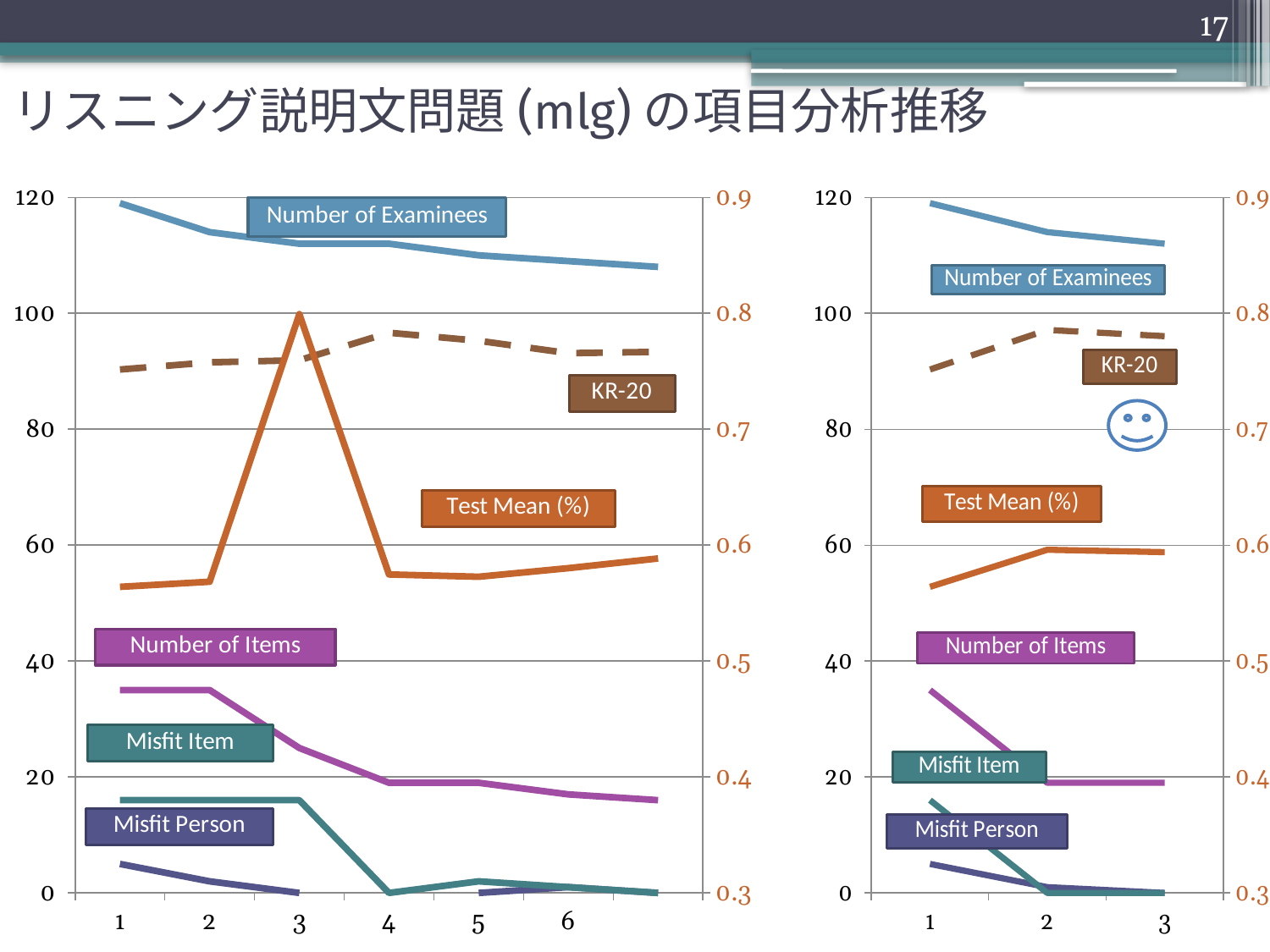

17
# リスニング説明文問題(mlg)の項目分析推移

### Chart

| Category | Person misfit | Item misfit | Item | Person | KR20 | Test Mean (%) |
|---|---|---|---|---|---|---|

### Chart

| Category | Person misfit | Item misfit | Item | Person | KR20 | Test Mean (%) |
|---|---|---|---|---|---|---|